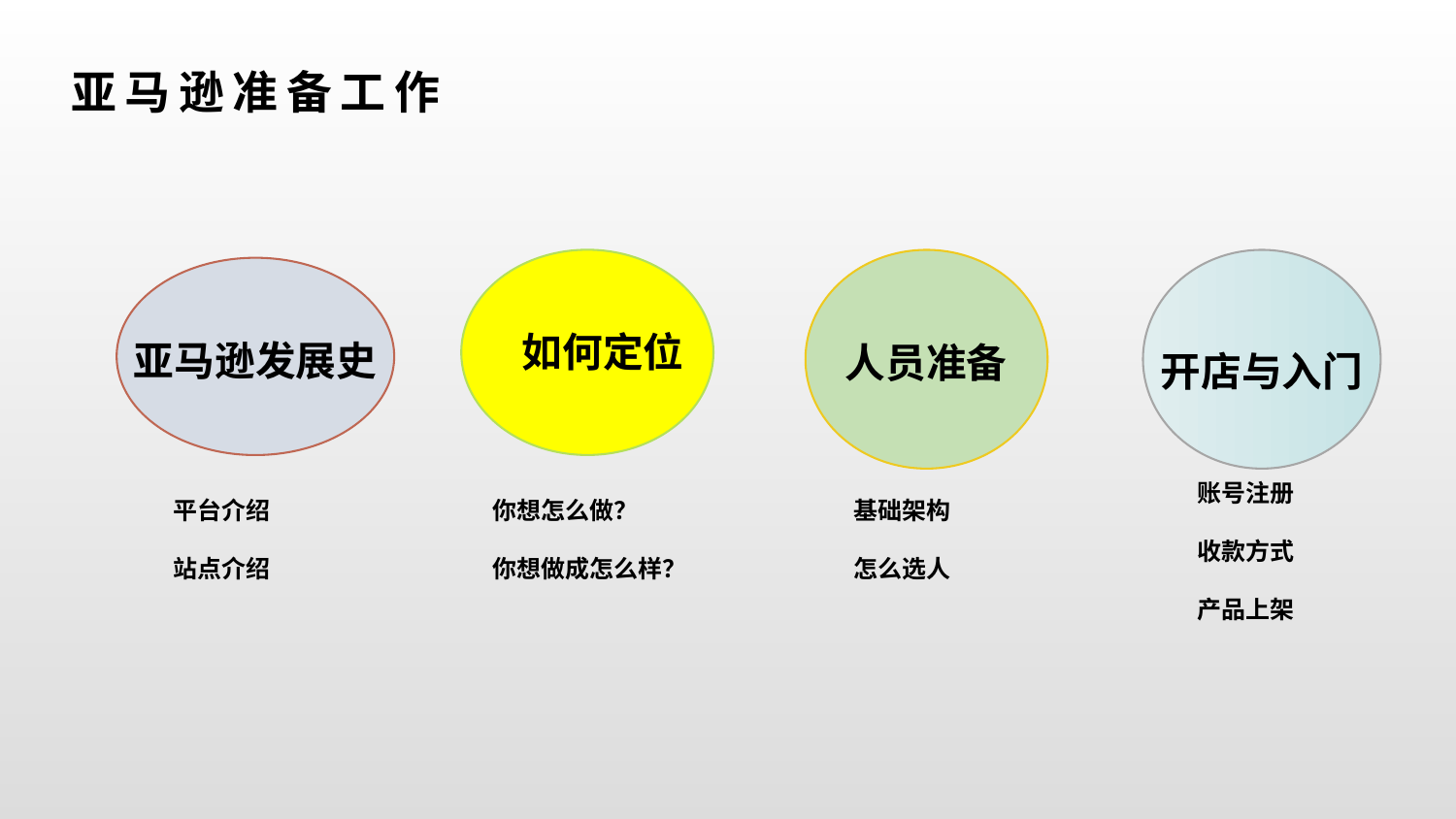

亚马逊准备工作

如何定位
人员准备
亚马逊发展史
开店与入门
账号注册

收款方式

产品上架
平台介绍

站点介绍
你想怎么做？

你想做成怎么样？

基础架构

怎么选人